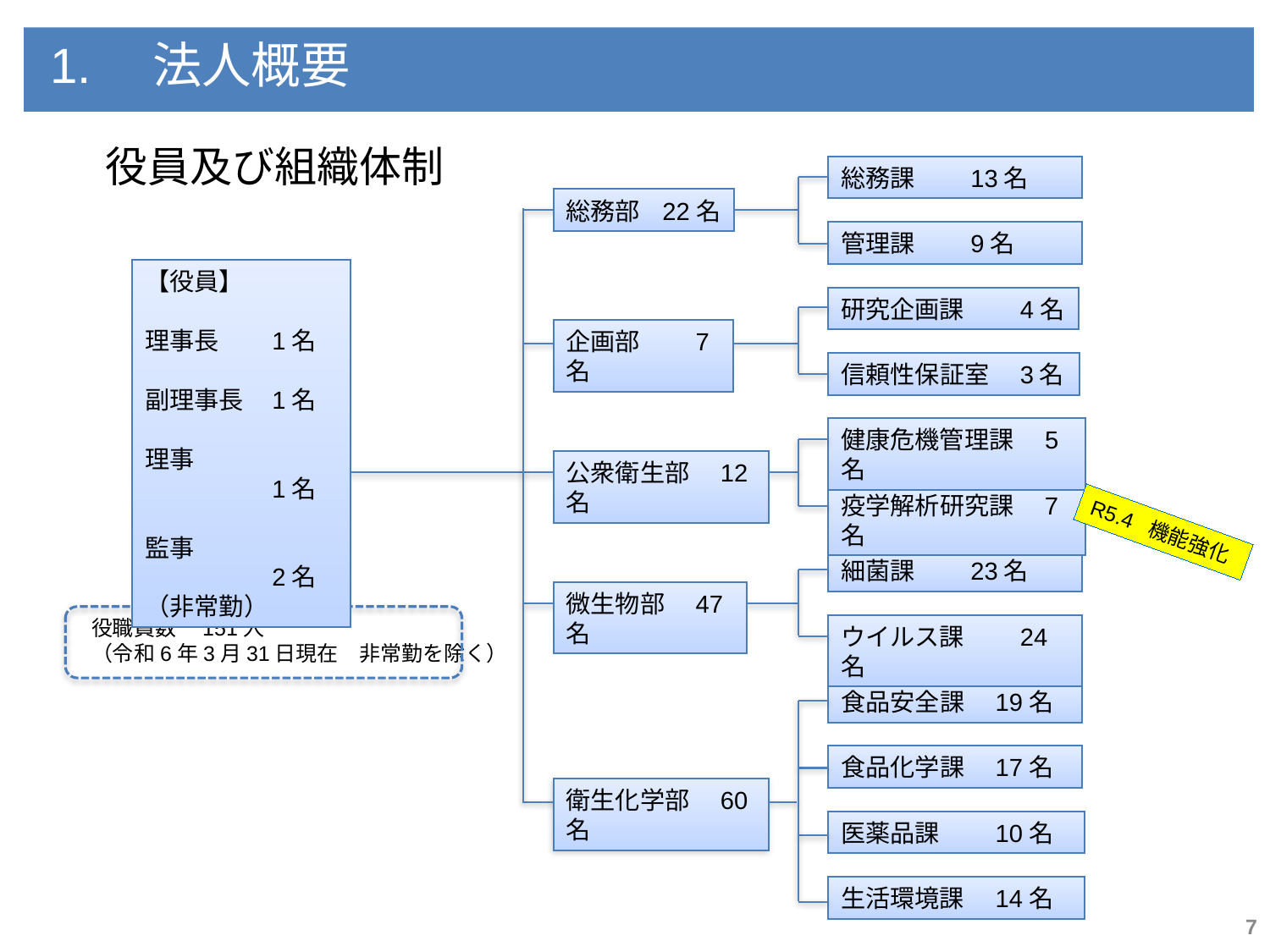

1.　法人概要
役員及び組織体制
総務課　　13名
総務部   22名
管理課　　9名
【役員】

理事長	1名

副理事長	1名

理事		1名

監事		2名
（非常勤）
研究企画課　　4名
企画部　　7名
信頼性保証室　3名
健康危機管理課　5名
公衆衛生部　12名
疫学解析研究課　7名
R5.4  機能強化
細菌課　　23名
微生物部　47名

役職員数　151人
（令和6年3月31日現在　非常勤を除く）
ウイルス課　　24名
食品安全課　19名
食品化学課　17名
衛生化学部　60名
医薬品課　　10名
生活環境課　14名
7